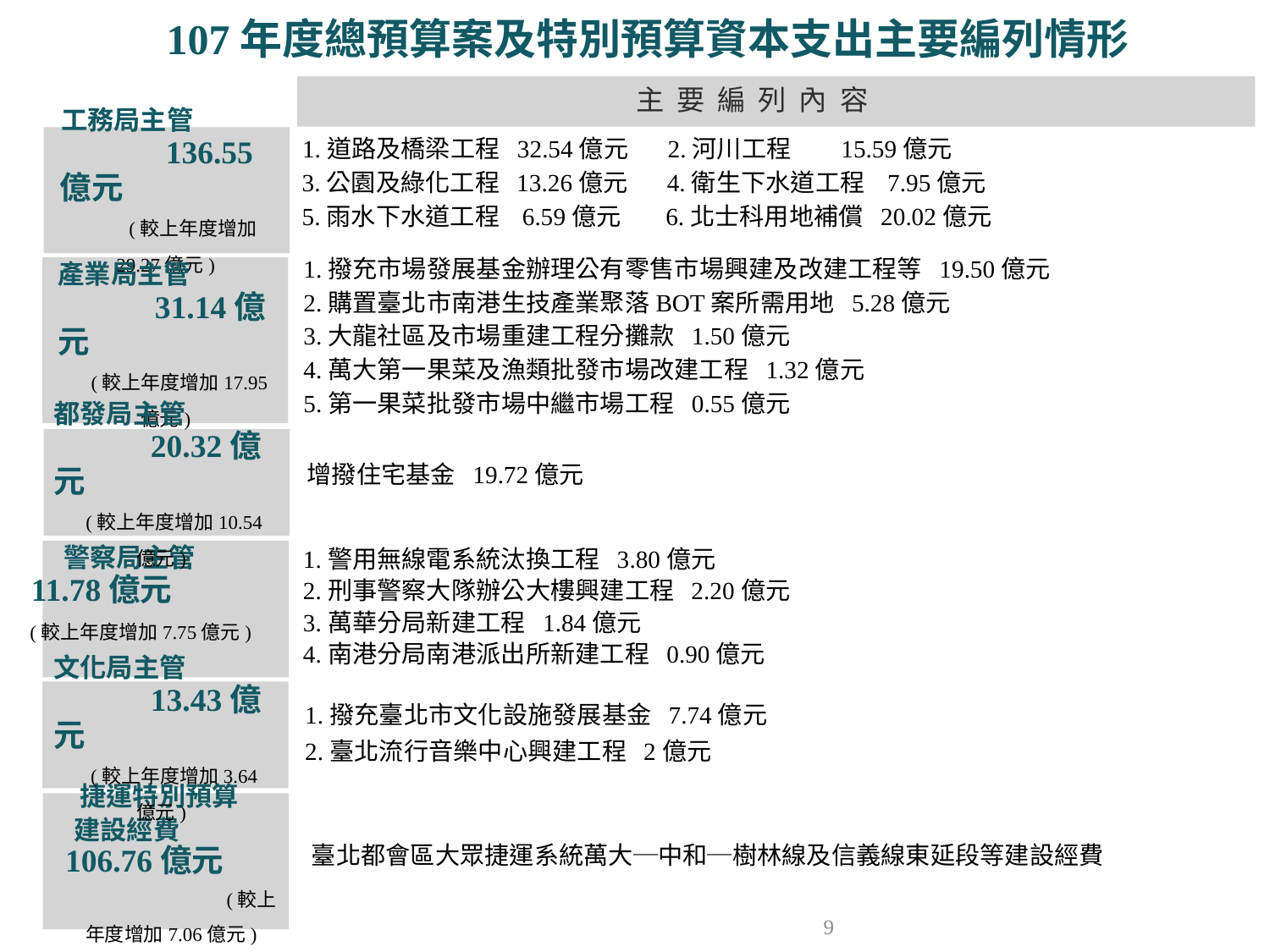

107年度總預算案及特別預算資本支出主要編列情形
主  要  編  列  內  容

工務局主管                             136.55億元                                   (較上年度增加29.27億元)

 1.道路及橋梁工程  32.54億元      2.河川工程        15.59億元
 3.公園及綠化工程  13.26億元      4.衛生下水道工程   7.95億元
 5.雨水下水道工程   6.59億元       6.北士科用地補償  20.02億元

產業局主管                             31.14億元                                  (較上年度增加17.95億元)
1.撥充市場發展基金辦理公有零售市場興建及改建工程等  19.50億元
2.購置臺北市南港生技產業聚落BOT案所需用地  5.28億元
3.大龍社區及市場重建工程分攤款  1.50億元
4.萬大第一果菜及漁類批發市場改建工程  1.32億元
5.第一果菜批發市場中繼市場工程  0.55億元
都發局主管                             20.32億元                                    (較上年度增加10.54億元)

 增撥住宅基金  19.72億元

 1.警用無線電系統汰換工程  3.80億元
 2.刑事警察大隊辦公大樓興建工程  2.20億元
 3.萬華分局新建工程  1.84億元
 4.南港分局南港派出所新建工程  0.90億元
警察局主管             11.78億元                     (較上年度增加7.75億元)

文化局主管                             13.43億元                                    (較上年度增加3.64億元)
 1.撥充臺北市文化設施發展基金  7.74億元
 2.臺北流行音樂中心興建工程  2億元
捷運特別預算     建設經費                106.76億元                                    (較上年度增加7.06億元)

  臺北都會區大眾捷運系統萬大─中和─樹林線及信義線東延段等建設經費
9